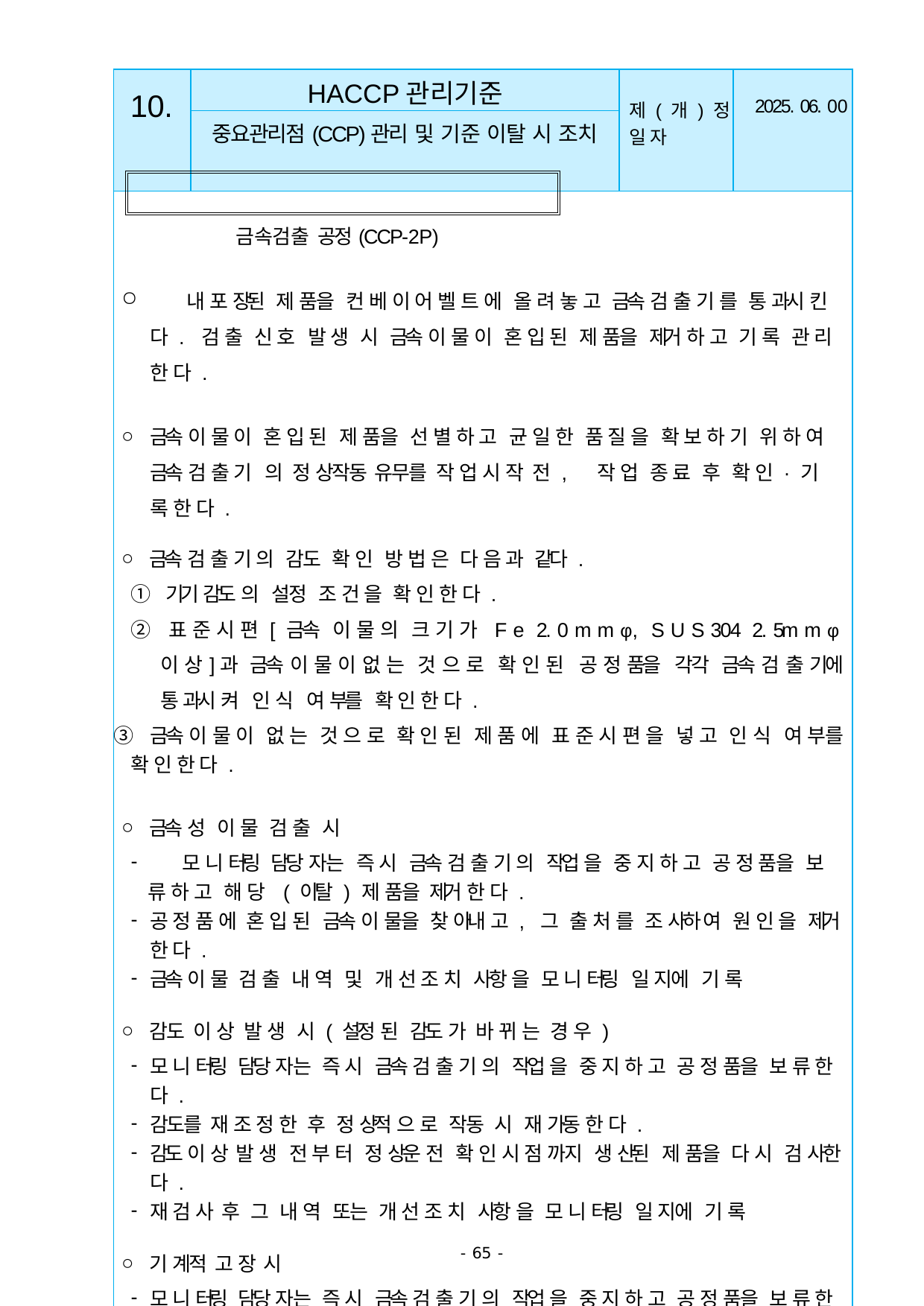

| 10. | HACCP관리기준 | 제 ( 개 ) 정 일 자 | 2025. 06. 00 |
| --- | --- | --- | --- |
|  | 중요관리점(CCP)관리 및 기준 이탈 시 조치 |  |  |
| 금속검출 공정(CCP-2P) 내 포 장된 제 품을 컨 베 이 어 벨 트 에 올 려 놓 고 금속 검 출 기 를 통 과시 킨 다 . 검 출 신 호 발 생 시 금속 이 물 이 혼 입 된 제 품을 제거 하 고 기 록 관 리 한 다 . 금속 이 물 이 혼 입 된 제 품을 선 별 하 고 균 일 한 품 질 을 확 보 하 기 위 하 여 금속 검 출 기 의 정 상작동 유무를 작 업 시 작 전 , 작 업 종 료 후 확 인 · 기 록 한 다 . 금속 검 출 기 의 감도 확 인 방 법 은 다 음 과 같다 . ① 기기 감도 의 설정 조 건 을 확 인 한 다 . ② 표 준 시 편 [ 금속 이 물 의 크 기 가 F e 2. 0 m m φ, S U S 304 2. 5m m φ이 상]과 금속 이 물 이 없 는 것 으 로 확 인 된 공 정 품을 각각 금속 검 출 기에 통 과시 켜 인 식 여 부를 확 인 한 다 . ③ 금속 이 물 이 없 는 것 으 로 확 인 된 제 품 에 표 준 시 편 을 넣 고 인 식 여 부를 확 인 한 다 . 금속 성 이 물 검 출 시 모 니 터링 담당 자는 즉 시 금속 검 출 기 의 작업 을 중 지 하 고 공 정 품을 보 류 하 고 해 당 ( 이탈 ) 제 품을 제거 한 다 . 공 정 품 에 혼 입 된 금속 이 물을 찾 아내 고 , 그 출 처 를 조 사하 여 원 인 을 제거 한 다 . 금속 이 물 검 출 내 역 및 개 선 조 치 사항 을 모 니 터링 일 지에 기 록 감도 이 상 발 생 시 ( 설정 된 감도 가 바 뀌 는 경 우 ) 모 니 터링 담당 자는 즉 시 금속 검 출 기 의 작업 을 중 지 하 고 공 정 품을 보 류 한 다 . 감도를 재 조 정 한 후 정 상적 으 로 작동 시 재 가동 한 다 . 감도 이 상 발 생 전 부 터 정 상운 전 확 인 시 점 까지 생 산된 제 품을 다 시 검 사한 다 . 재 검 사 후 그 내 역 또는 개 선 조 치 사항 을 모 니 터링 일 지에 기 록 기 계적 고 장 시 모 니 터링 담당 자는 즉 시 금속 검 출 기 의 작업 을 중 지 하 고 공 정 품을 보 류 한 다 . 수 리 후 정 상적 으 로 작동 시 재 가동 한 다 . 수 리 불 가능 할 때 에 는 납 품 업 체에 수 리 를 의 뢰 한 다 . ☆ 금속 검 출 기 의 고 장으 로 정 상 운 전 확 인 이 후 에 생 산된 제 품 과 금속 검 출 기 미 통 과제 품 에 대 해서 는 전 량 검 사대 기 품 표 시 ( 냉 동보 관 ) 를 하 여 금속 검 출 기 수 리 완 료 후 전 량 재 통 과한 다 . 공통 : 개 선 조 치 시 - 문 제 발 생 시 H ACCP 팀 장에 게 보고 후 조 치 하 며 , 개 선 조 치 후 모 니 터링 일 지에 기 록 후 H ACCP팀 장에 게 승 인 을 받 는 다 . |  |  |  |

- 65 -